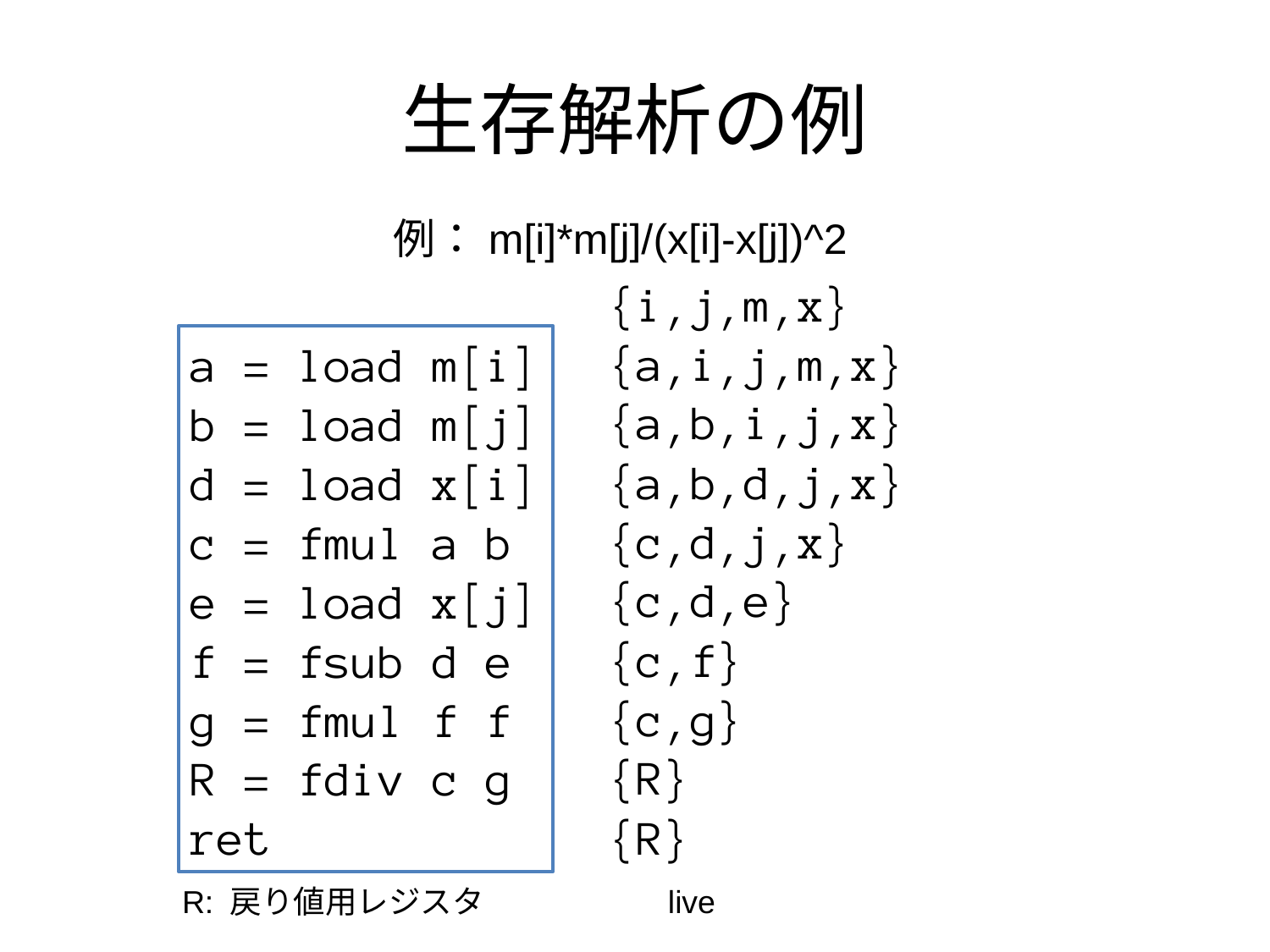

# 生存解析の例
例：m[i]*m[j]/(x[i]-x[j])^2
{i,j,m,x}
{a,i,j,m,x}
{a,b,i,j,x}
{a,b,d,j,x}
{c,d,j,x}
{c,d,e}
{c,f}
{c,g}
{R}
{R}
a = load m[i]
b = load m[j]
d = load x[i]
c = fmul a b
e = load x[j]
f = fsub d e
g = fmul f f
R = fdiv c g
ret
R: 戻り値用レジスタ
live